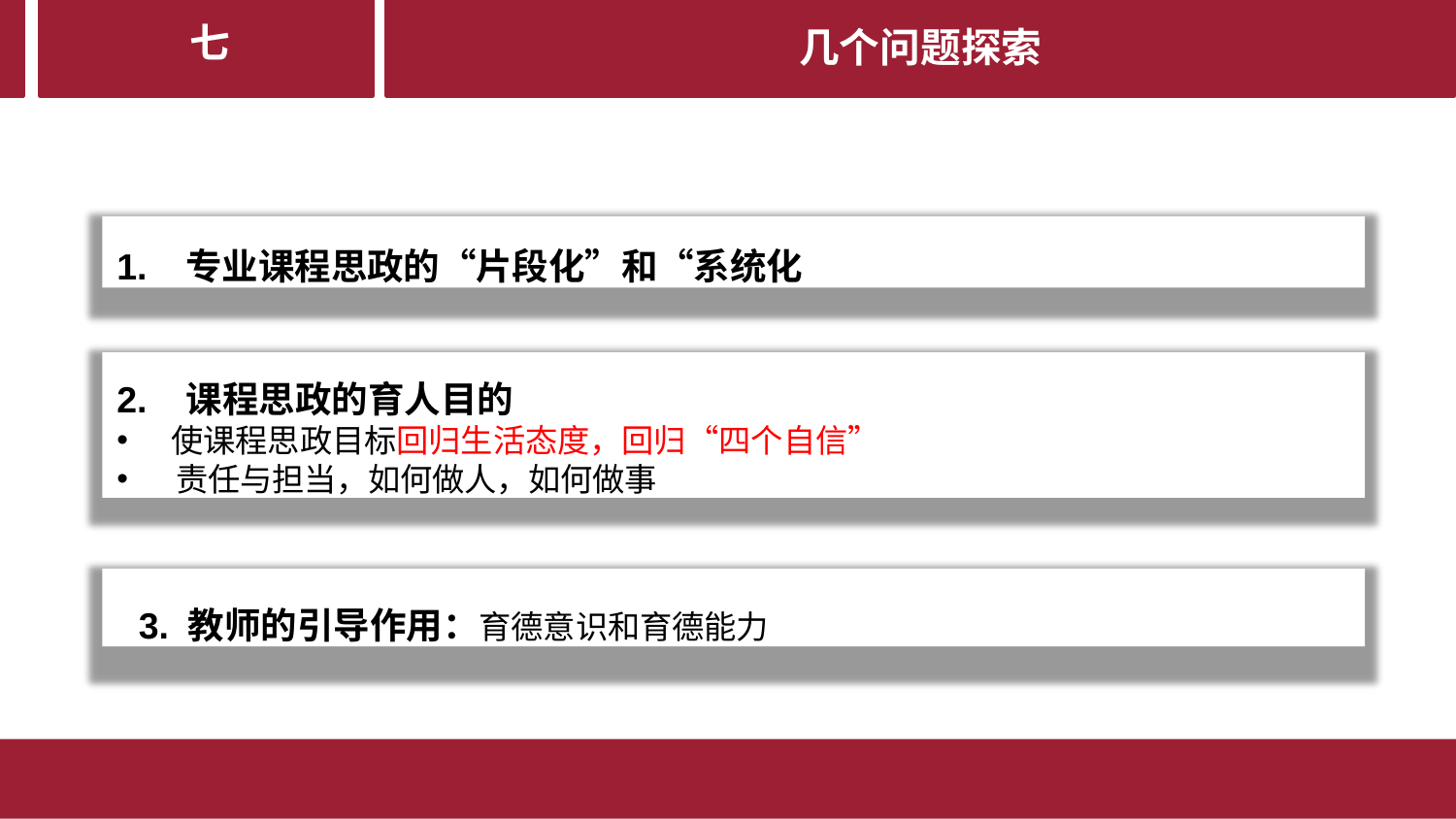

七
# 几个问题探索

1.	专业课程思政的“片段化”和“系统化

2.	课程思政的育人目的
使课程思政目标回归生活态度，回归“四个自信”
责任与担当，如何做人，如何做事

3. 教师的引导作用：育德意识和育德能力